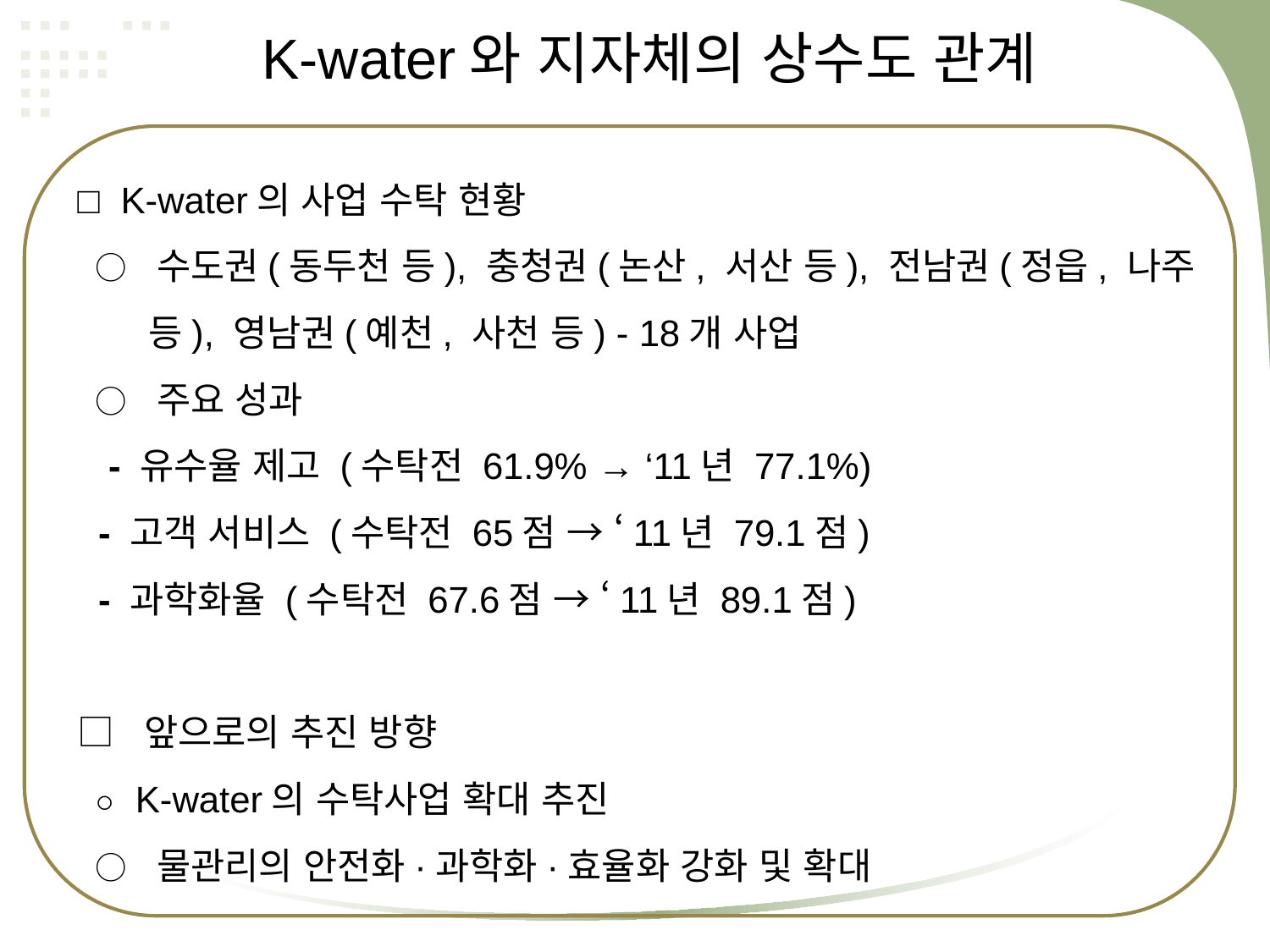

K-water와 지자체의 상수도 관계

□  K-water의 사업 수탁 현황
  ○  수도권(동두천 등), 충청권(논산, 서산 등), 전남권(정읍, 나주
      등), 영남권(예천, 사천 등) - 18개 사업
  ○  주요 성과
   - 유수율 제고 (수탁전 61.9% → ‘11년 77.1%)
  - 고객 서비스 (수탁전 65점 → ‘11년 79.1점)
  - 과학화율 (수탁전 67.6점 → ‘11년 89.1점)

□  앞으로의 추진 방향
  ○  K-water의 수탁사업 확대 추진
  ○  물관리의 안전화·과학화·효율화 강화 및 확대